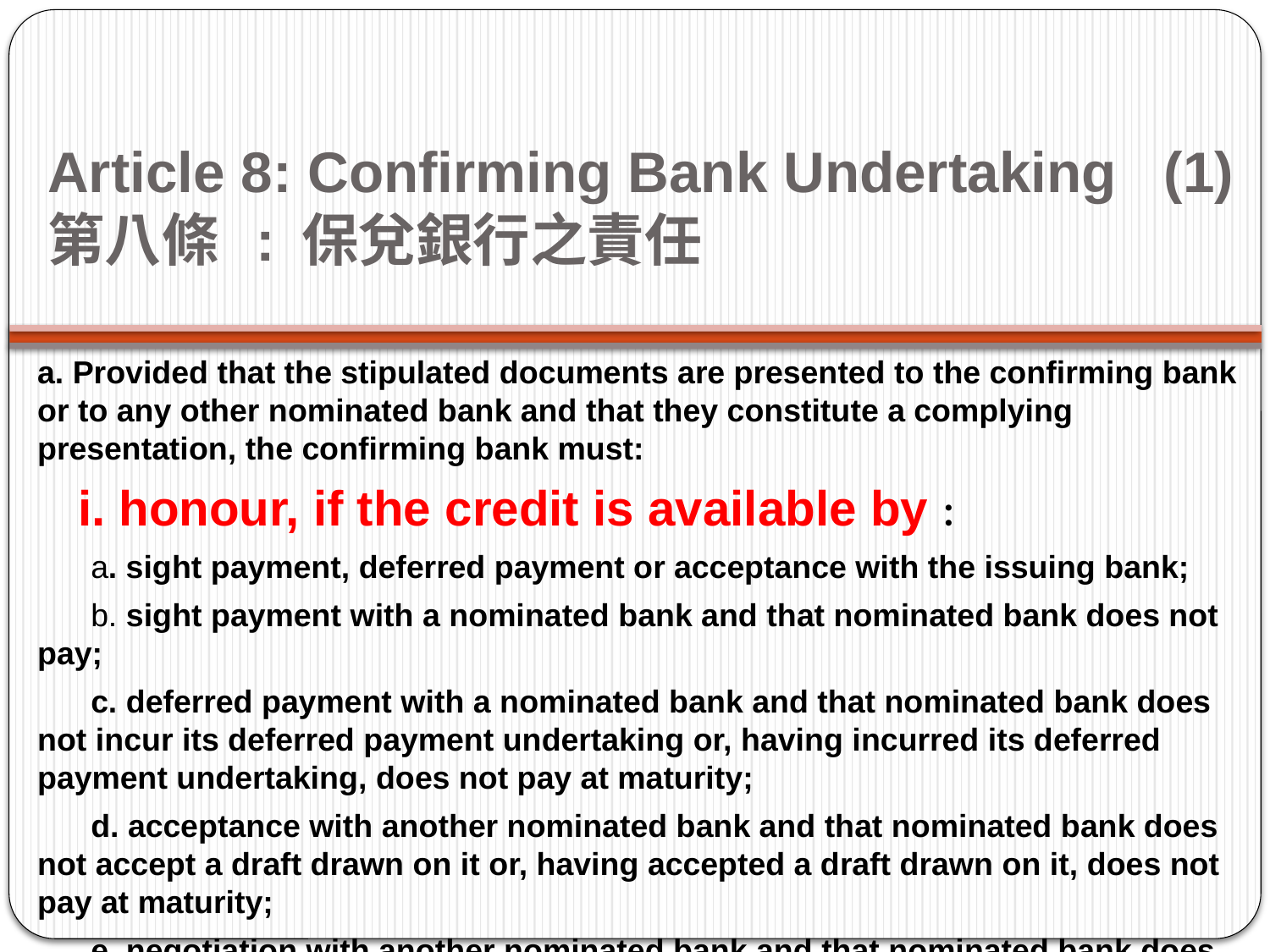

# Article 8: Confirming Bank Undertaking   (1) 第八條  : 保兌銀行之責任
a. Provided that the stipulated documents are presented to the confirming bank or to any other nominated bank and that they constitute a complying presentation, the confirming bank must:
    i. honour, if the credit is available by：
      a. sight payment, deferred payment or acceptance with the issuing bank;
      b. sight payment with a nominated bank and that nominated bank does not pay;
      c. deferred payment with a nominated bank and that nominated bank does not incur its deferred payment undertaking or, having incurred its deferred payment undertaking, does not pay at maturity;
      d. acceptance with another nominated bank and that nominated bank does not accept a draft drawn on it or, having accepted a draft drawn on it, does not pay at maturity;
      e. negotiation with another nominated bank and that nominated bank does not negotiate.